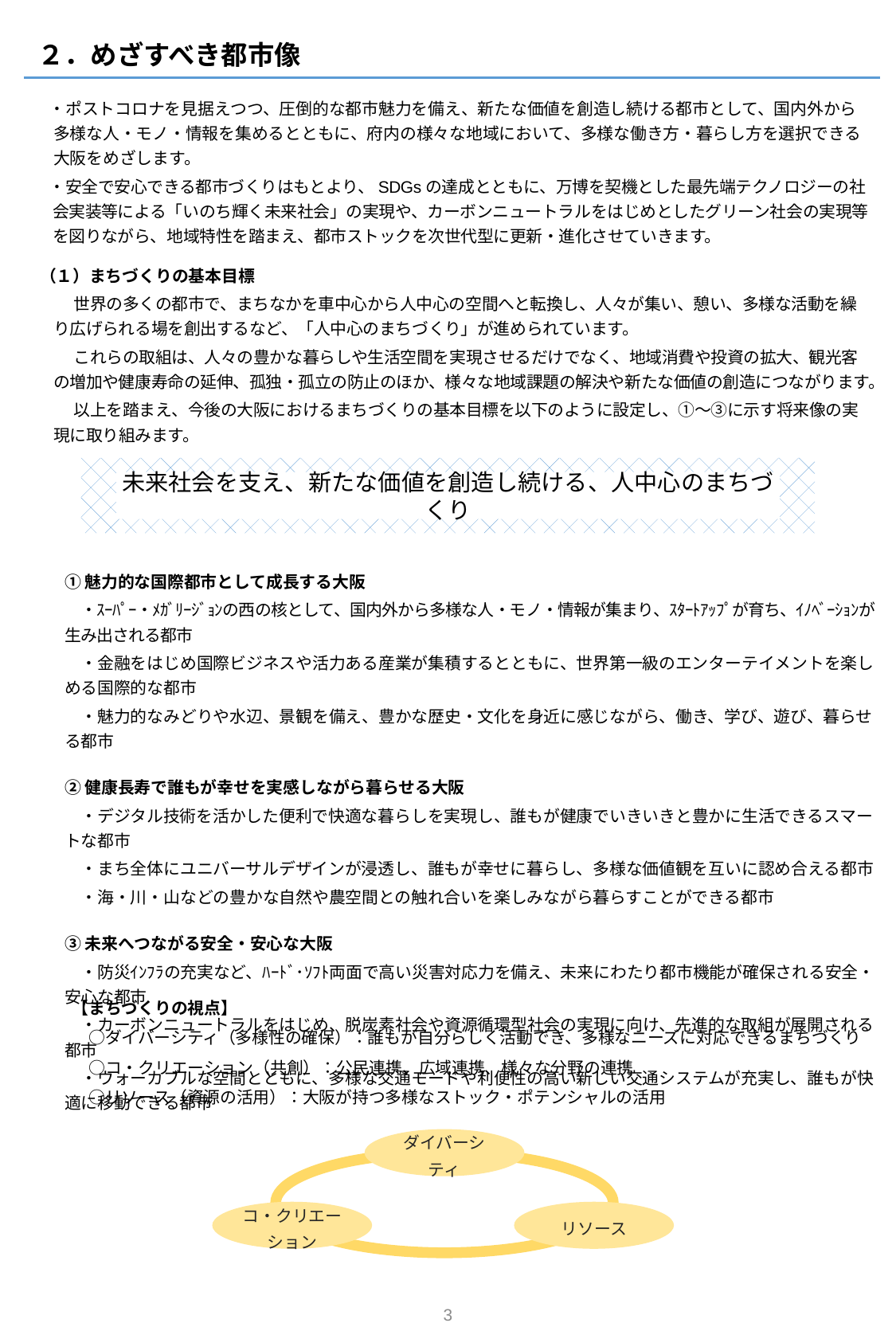

２．めざすべき都市像
 ・ポストコロナを見据えつつ、圧倒的な都市魅力を備え、新たな価値を創造し続ける都市として、国内外から多様な人・モノ・情報を集めるとともに、府内の様々な地域において、多様な働き方・暮らし方を選択できる大阪をめざします。
 ・安全で安心できる都市づくりはもとより、SDGsの達成とともに、万博を契機とした最先端テクノロジーの社会実装等による「いのち輝く未来社会」の実現や、カーボンニュートラルをはじめとしたグリーン社会の実現等を図りながら、地域特性を踏まえ、都市ストックを次世代型に更新・進化させていきます。
（１）まちづくりの基本目標
　　世界の多くの都市で、まちなかを車中心から人中心の空間へと転換し、人々が集い、憩い、多様な活動を繰り広げられる場を創出するなど、「人中心のまちづくり」が進められています。
　　これらの取組は、人々の豊かな暮らしや生活空間を実現させるだけでなく、地域消費や投資の拡大、観光客の増加や健康寿命の延伸、孤独・孤立の防止のほか、様々な地域課題の解決や新たな価値の創造につながります。
　　以上を踏まえ、今後の大阪におけるまちづくりの基本目標を以下のように設定し、①～③に示す将来像の実現に取り組みます。

未来社会を支え、新たな価値を創造し続ける、人中心のまちづくり
①魅力的な国際都市として成長する大阪
　・ｽｰﾊﾟｰ・ﾒｶﾞﾘｰｼﾞｮﾝの西の核として、国内外から多様な人・モノ・情報が集まり、ｽﾀｰﾄｱｯﾌﾟが育ち、ｲﾉﾍﾞｰｼｮﾝが生み出される都市
　・金融をはじめ国際ビジネスや活力ある産業が集積するとともに、世界第一級のエンターテイメントを楽しめる国際的な都市
　・魅力的なみどりや水辺、景観を備え、豊かな歴史・文化を身近に感じながら、働き、学び、遊び、暮らせる都市
②健康長寿で誰もが幸せを実感しながら暮らせる大阪
　・デジタル技術を活かした便利で快適な暮らしを実現し、誰もが健康でいきいきと豊かに生活できるスマートな都市
　・まち全体にユニバーサルデザインが浸透し、誰もが幸せに暮らし、多様な価値観を互いに認め合える都市
　・海・川・山などの豊かな自然や農空間との触れ合いを楽しみながら暮らすことができる都市
③未来へつながる安全・安心な大阪
　・防災ｲﾝﾌﾗの充実など、ﾊｰﾄﾞ･ｿﾌﾄ両面で高い災害対応力を備え、未来にわたり都市機能が確保される安全・安心な都市
　・カーボンニュートラルをはじめ、脱炭素社会や資源循環型社会の実現に向け、先進的な取組が展開される都市
　・ウォーカブルな空間とともに、多様な交通モードや利便性の高い新しい交通システムが充実し、誰もが快適に移動できる都市
　【まちづくりの視点】
　　○ダイバーシティ（多様性の確保）：誰もが自分らしく活動でき、多様なニーズに対応できるまちづくり
　　○コ・クリエーション（共創）：公民連携、広域連携、様々な分野の連携
　　○リソース（資源の活用）：大阪が持つ多様なストック・ポテンシャルの活用

ダイバーシティ

コ・クリエーション
リソース
3